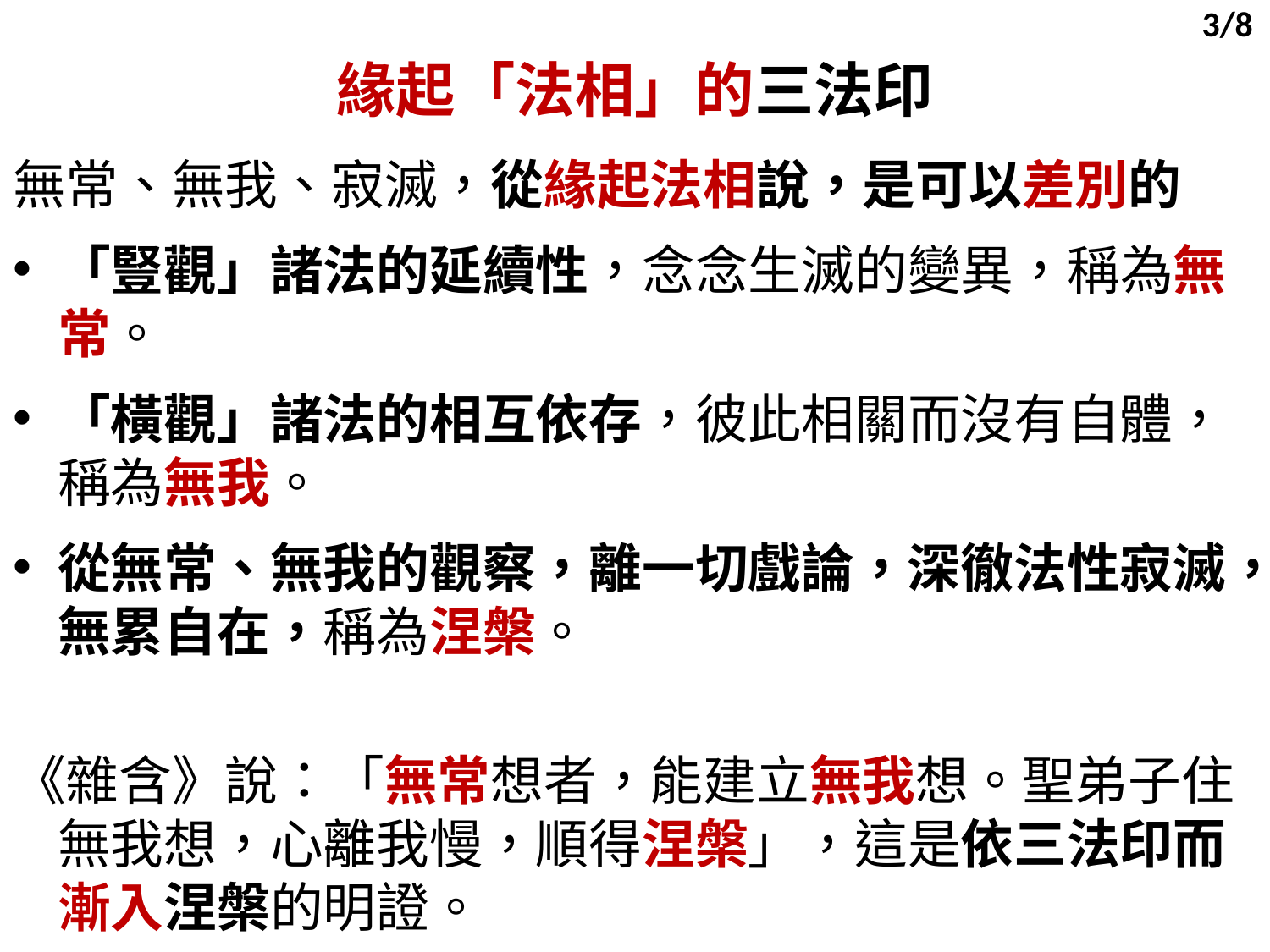

3/8
緣起「法相」的三法印
無常、無我、寂滅，從緣起法相說，是可以差別的
「豎觀」諸法的延續性，念念生滅的變異，稱為無常。
「橫觀」諸法的相互依存，彼此相關而沒有自體，稱為無我。
從無常、無我的觀察，離一切戲論，深徹法性寂滅，無累自在，稱為涅槃。

《雜含》說：「無常想者，能建立無我想。聖弟子住無我想，心離我慢，順得涅槃」，這是依三法印而漸入涅槃的明證。